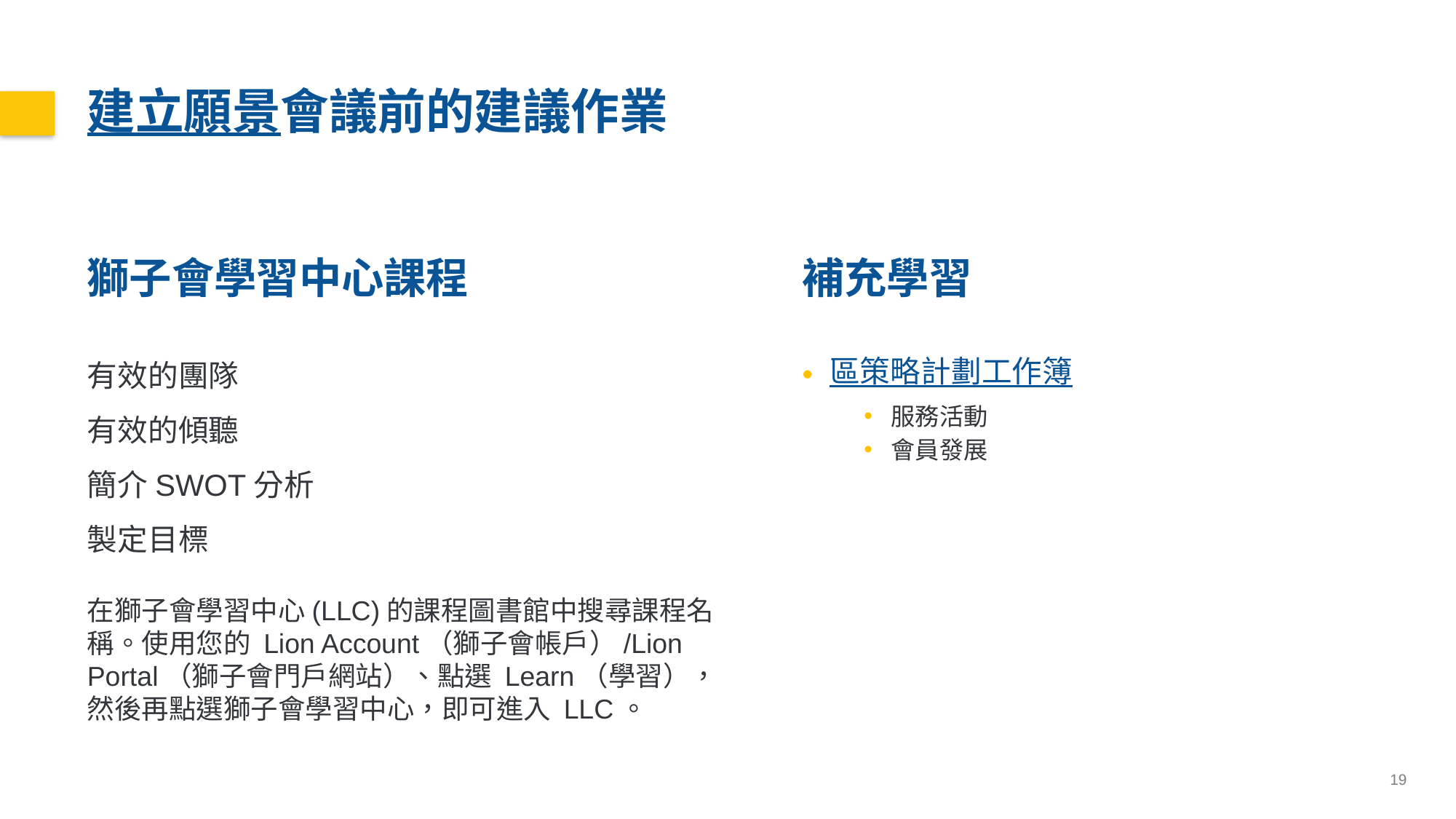

建立願景會議前的建議作業

獅子會學習中心課程
有效的團隊
有效的傾聽
簡介SWOT分析
製定目標

在獅子會學習中心(LLC)的課程圖書館中搜尋課程名稱。使用您的 Lion Account（獅子會帳戶）/Lion Portal（獅子會門戶網站）、點選 Learn（學習），然後再點選獅子會學習中心，即可進入 LLC。
補充學習
區策略計劃工作簿
服務活動
會員發展